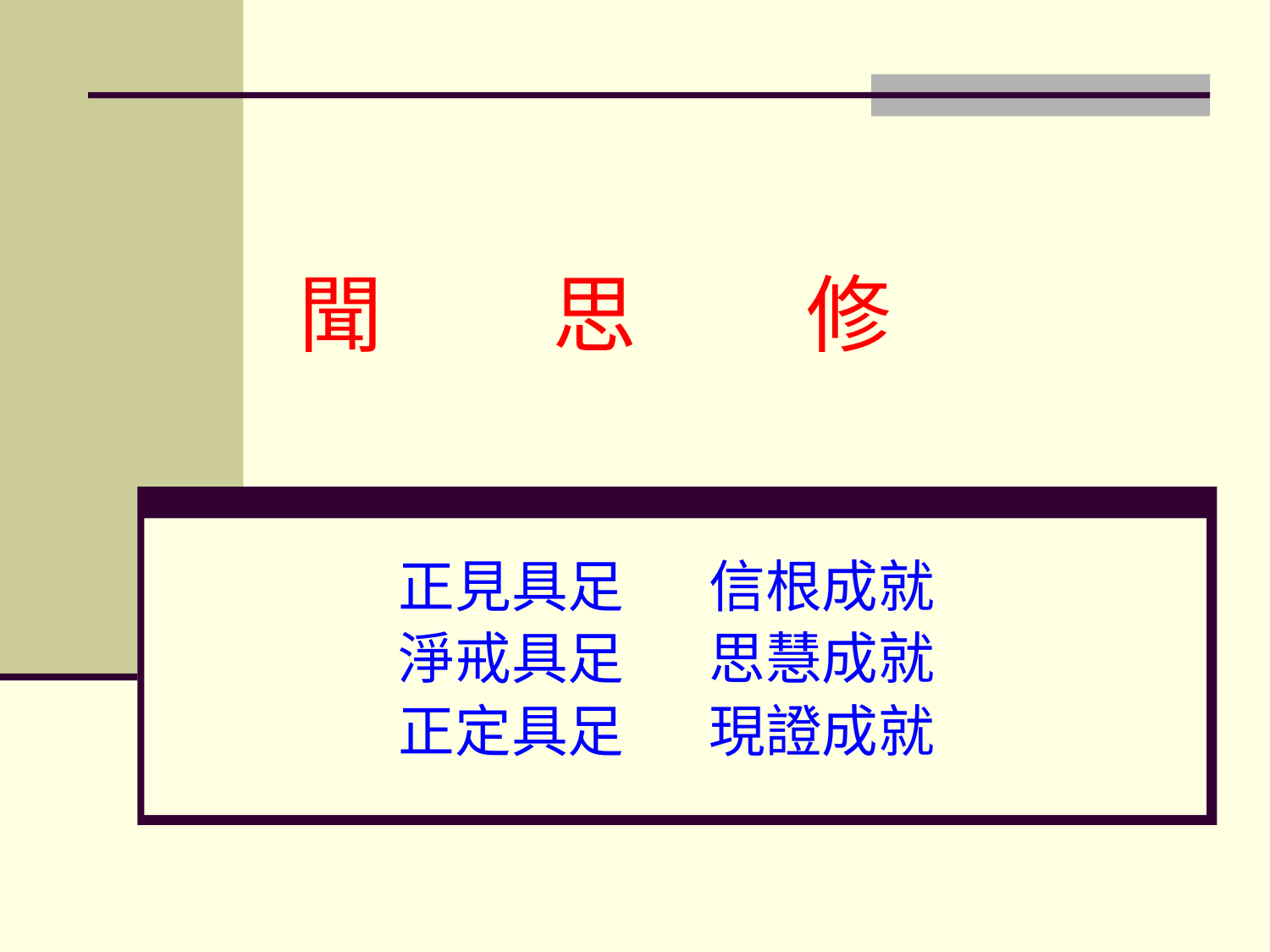

# 聞		思		修
正見具足	　信根成就
淨戒具足	　思慧成就
正定具足	　現證成就